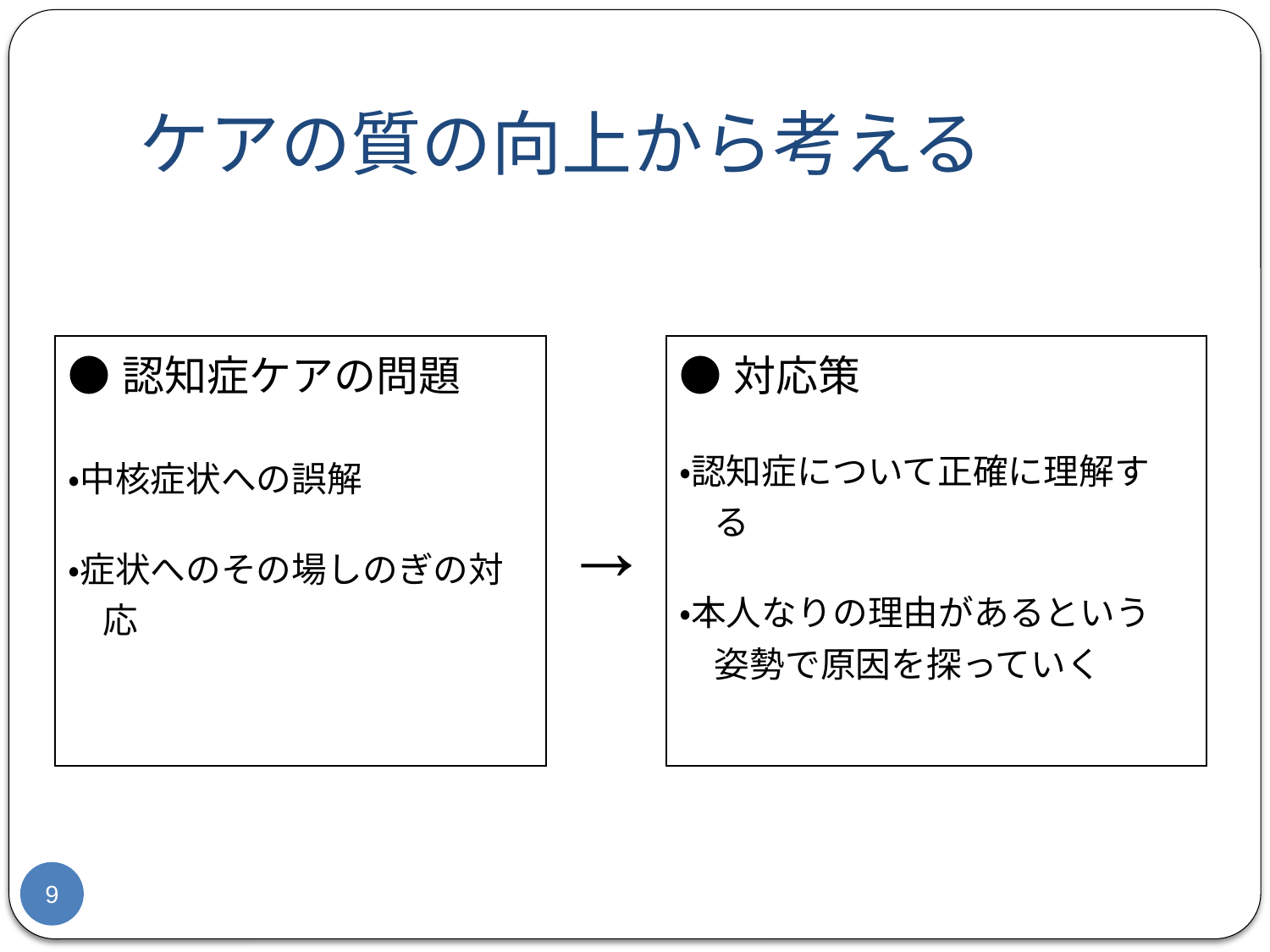

# ケアの質の向上から考える
| ●認知症ケアの問題 ・中核症状への誤解 ・症状へのその場しのぎの対 　応 | → | ●対応策 ・認知症について正確に理解す 　る ・本人なりの理由があるという 　姿勢で原因を探っていく |
| --- | --- | --- |
9